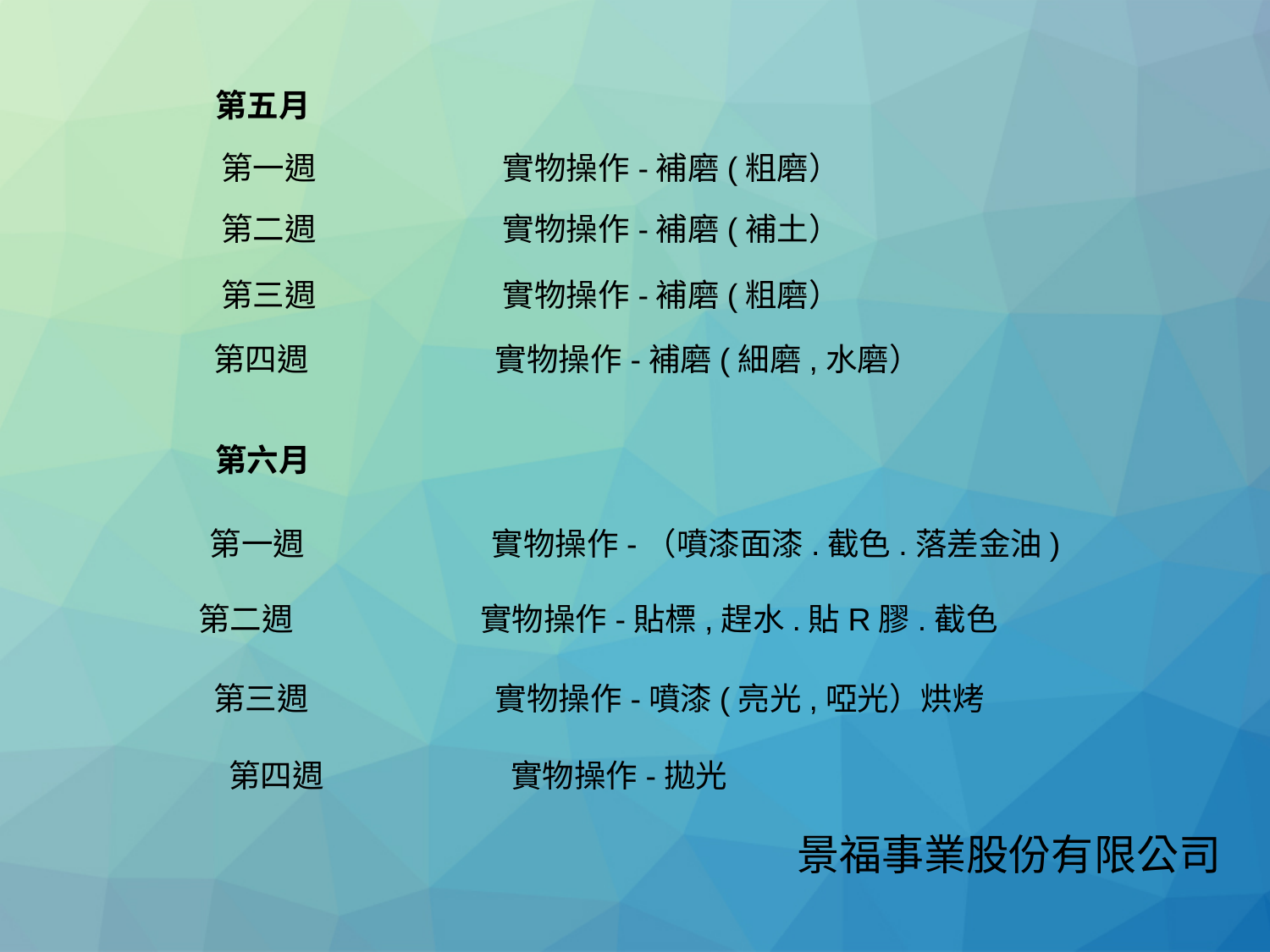

第五月
第一週                          實物操作-補磨(粗磨）
第二週                          實物操作-補磨(補土）
第三週                          實物操作-補磨(粗磨）
第四週                          實物操作-補磨(細磨,水磨）
第六月
第一週                          實物操作-（噴漆面漆.截色.落差金油)
第二週                          實物操作-貼標,趕水.貼R膠.截色
第三週                          實物操作-噴漆(亮光,啞光）烘烤

景福事業股份有限公司

第四週                          實物操作-拋光